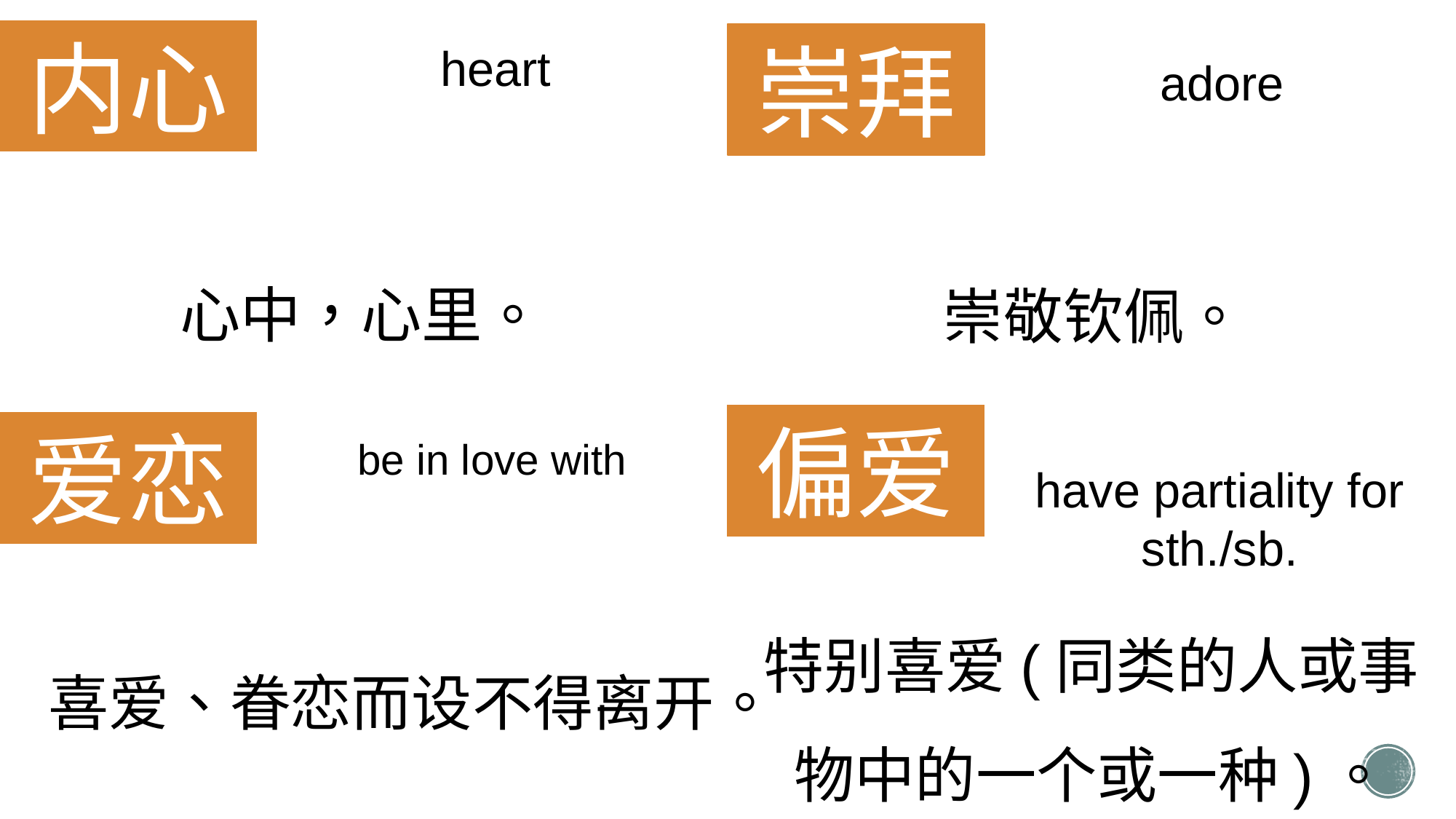

内心
崇拜
heart
adore
心中，心里。
崇敬钦佩。
偏爱
爱恋
be in love with
have partiality for sth./sb.
特别喜爱(同类的人或事物中的一个或一种)。
喜爱、眷恋而设不得离开。